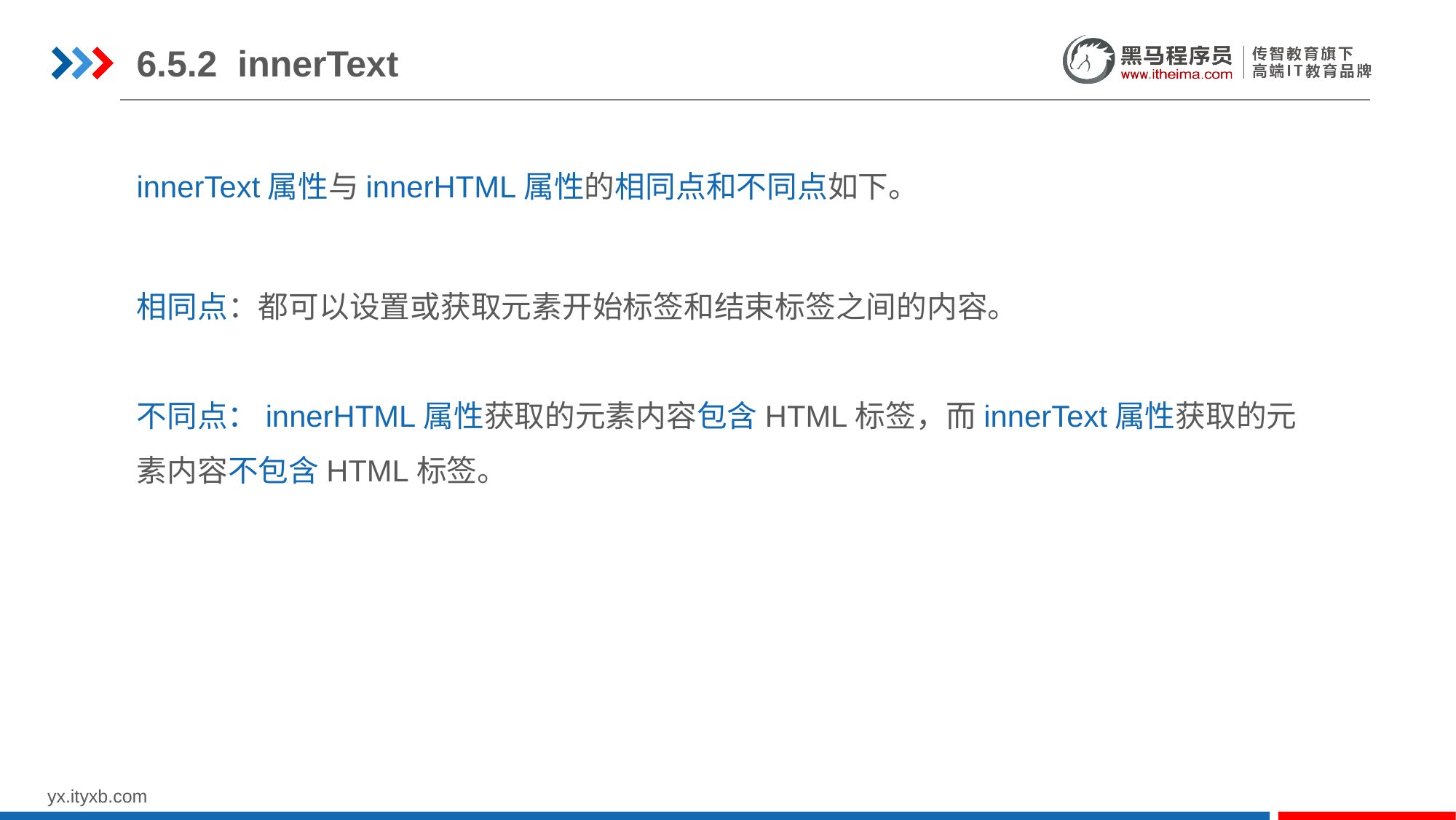

6.5.2  innerText
innerText属性与innerHTML属性的相同点和不同点如下。
相同点：都可以设置或获取元素开始标签和结束标签之间的内容。

不同点：innerHTML属性获取的元素内容包含HTML标签，而innerText属性获取的元素内容不包含HTML标签。